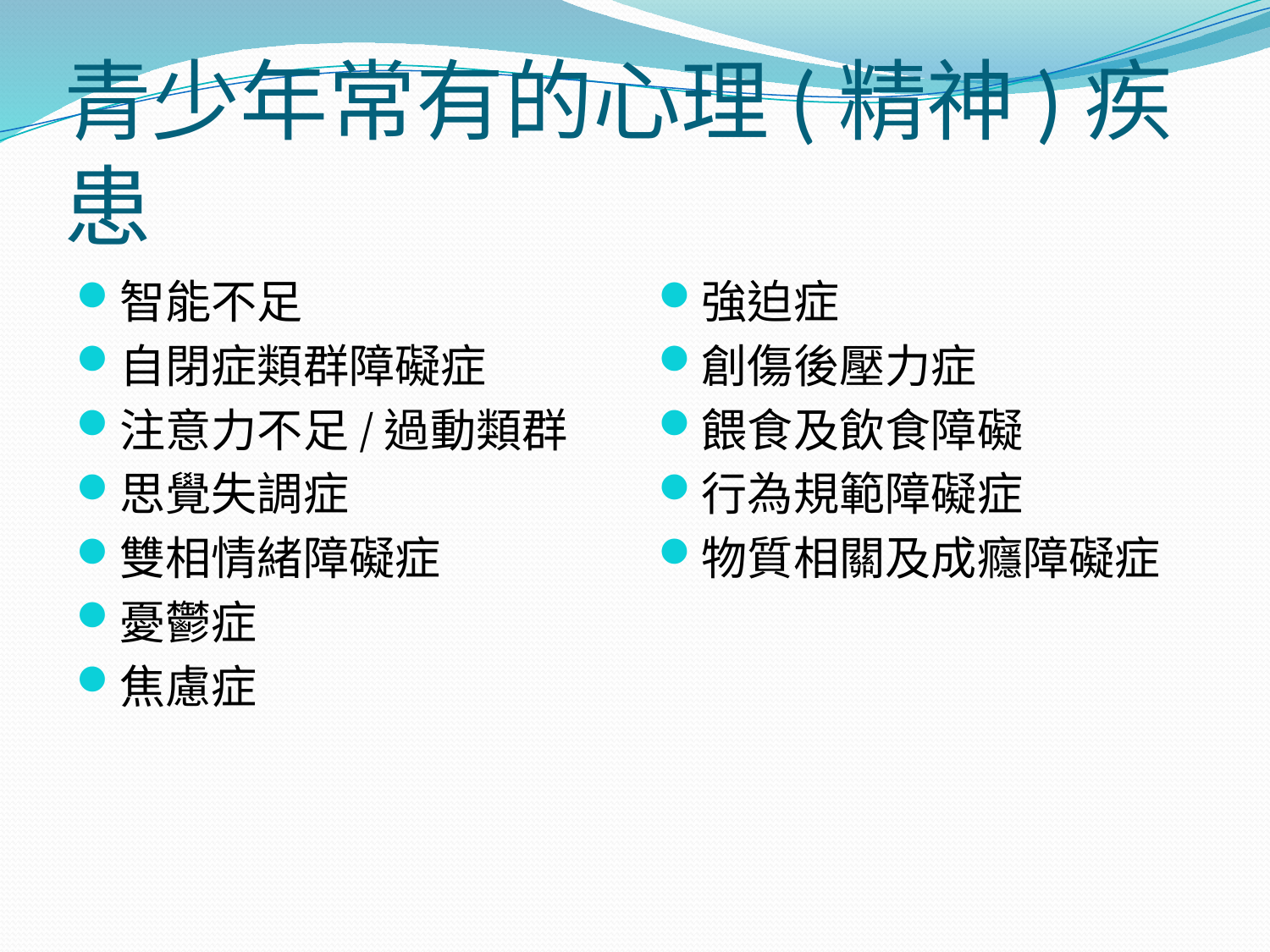

# 青少年常有的心理(精神)疾患
智能不足
自閉症類群障礙症
注意力不足/過動類群
思覺失調症
雙相情緒障礙症
憂鬱症
焦慮症
強迫症
創傷後壓力症
餵食及飲食障礙
行為規範障礙症
物質相關及成癮障礙症